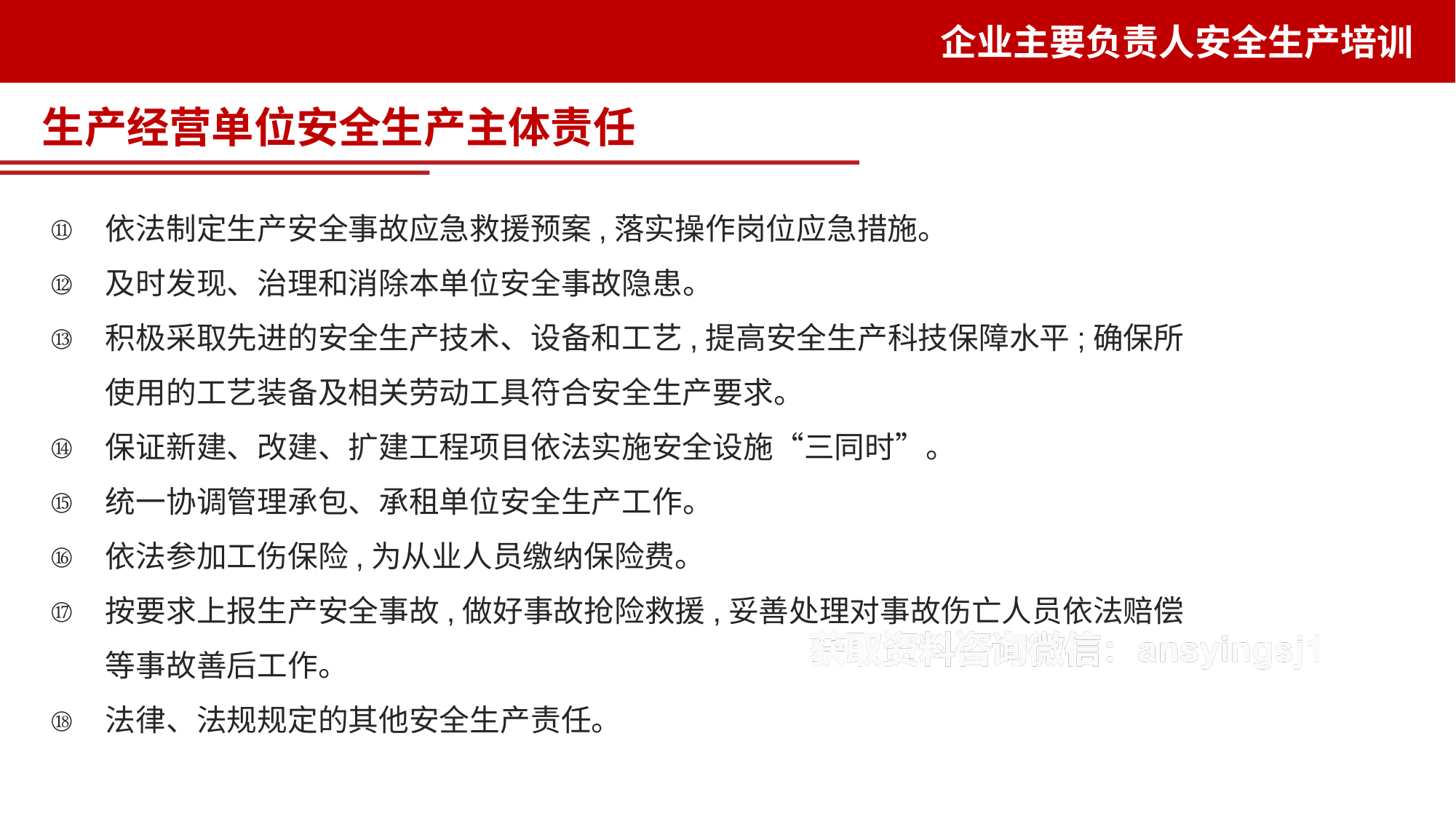

生产经营单位安全生产主体责任
依法制定生产安全事故应急救援预案,落实操作岗位应急措施。
及时发现、治理和消除本单位安全事故隐患。
积极采取先进的安全生产技术、设备和工艺,提高安全生产科技保障水平;确保所使用的工艺装备及相关劳动工具符合安全生产要求。
保证新建、改建、扩建工程项目依法实施安全设施“三同时”。
统一协调管理承包、承租单位安全生产工作。
依法参加工伤保险,为从业人员缴纳保险费。
按要求上报生产安全事故,做好事故抢险救援,妥善处理对事故伤亡人员依法赔偿等事故善后工作。
法律、法规规定的其他安全生产责任。